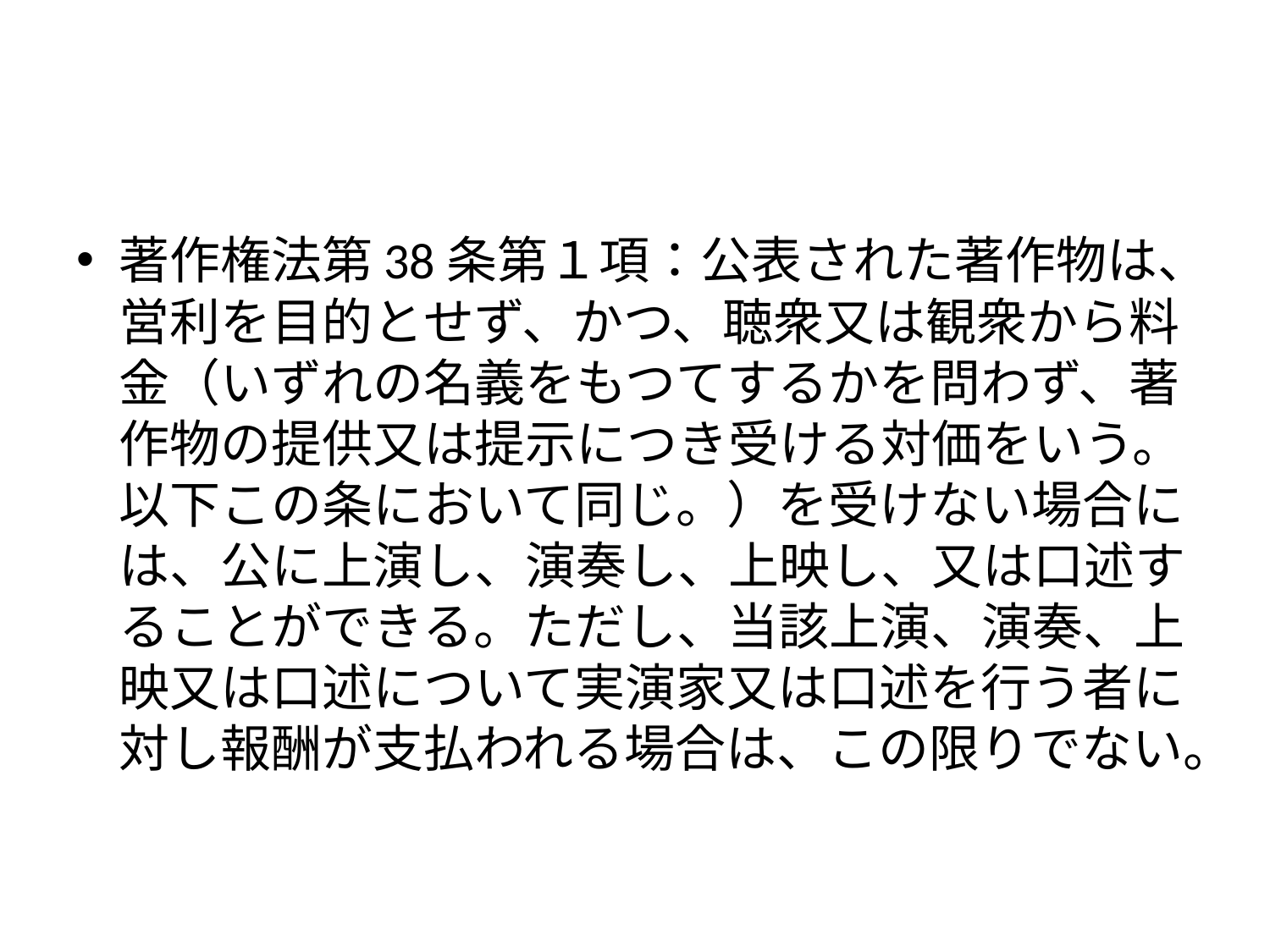

#
著作権法第38条第１項：公表された著作物は、営利を目的とせず、かつ、聴衆又は観衆から料金（いずれの名義をもつてするかを問わず、著作物の提供又は提示につき受ける対価をいう。以下この条において同じ。）を受けない場合には、公に上演し、演奏し、上映し、又は口述することができる。ただし、当該上演、演奏、上映又は口述について実演家又は口述を行う者に対し報酬が支払われる場合は、この限りでない。